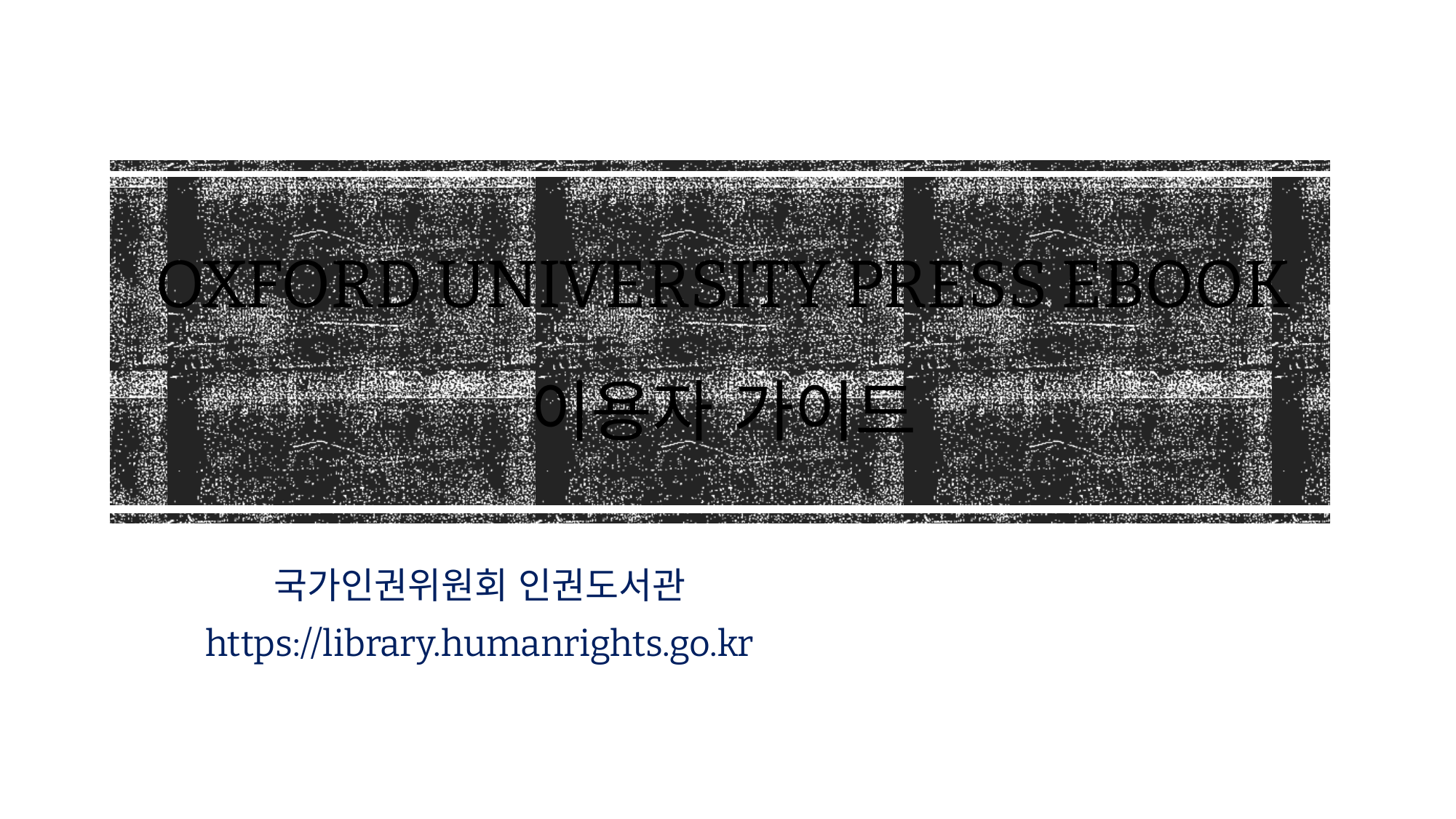

# Oxford University press ebook 이용자 가이드
국가인권위원회 인권도서관
https://library.humanrights.go.kr